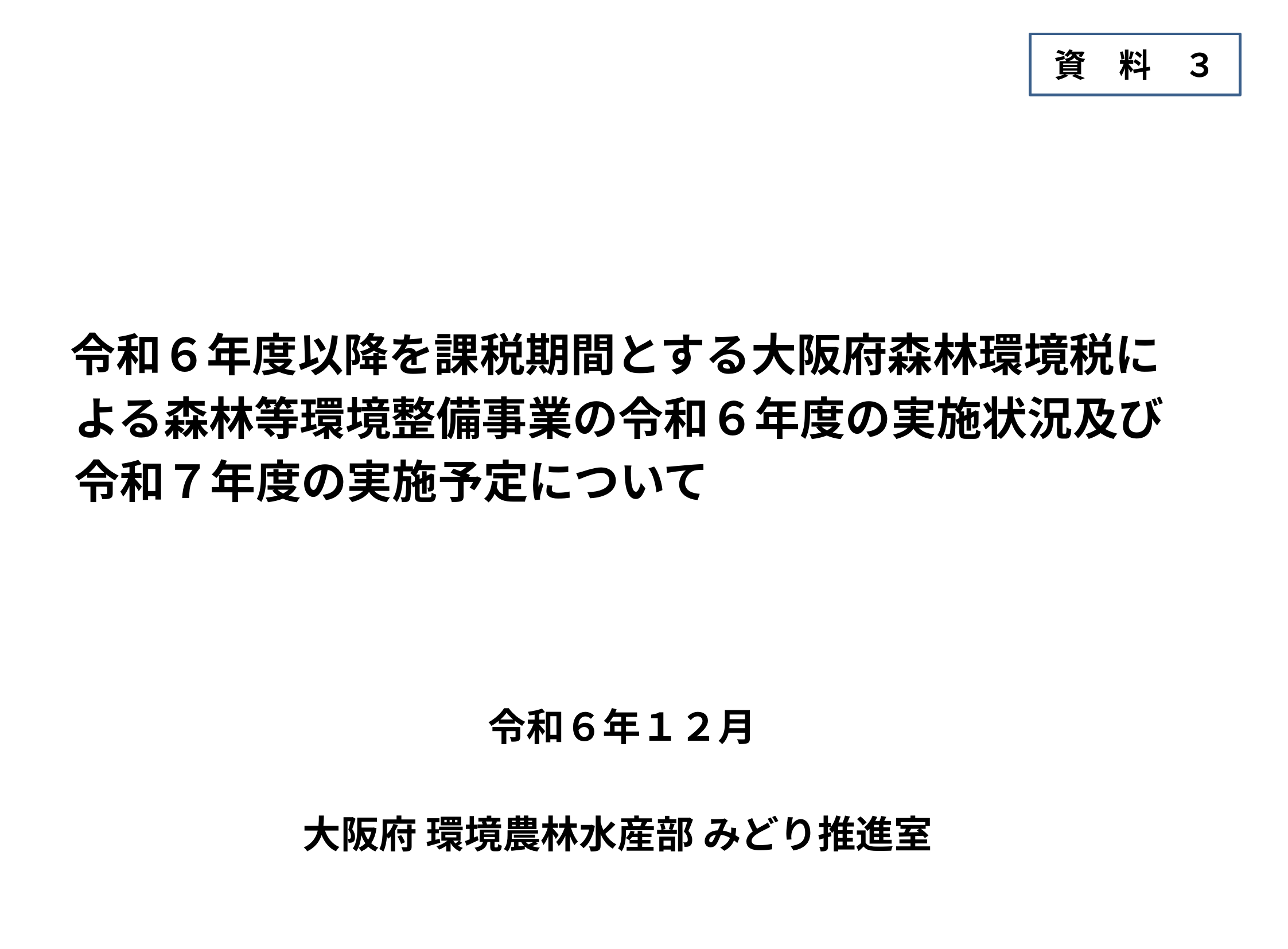

資　料　３
   　令和６年度以降を課税期間とする大阪府森林環境税に
　　よる森林等環境整備事業の令和６年度の実施状況及び
　　令和７年度の実施予定について

令和６年１２月

大阪府 環境農林水産部 みどり推進室